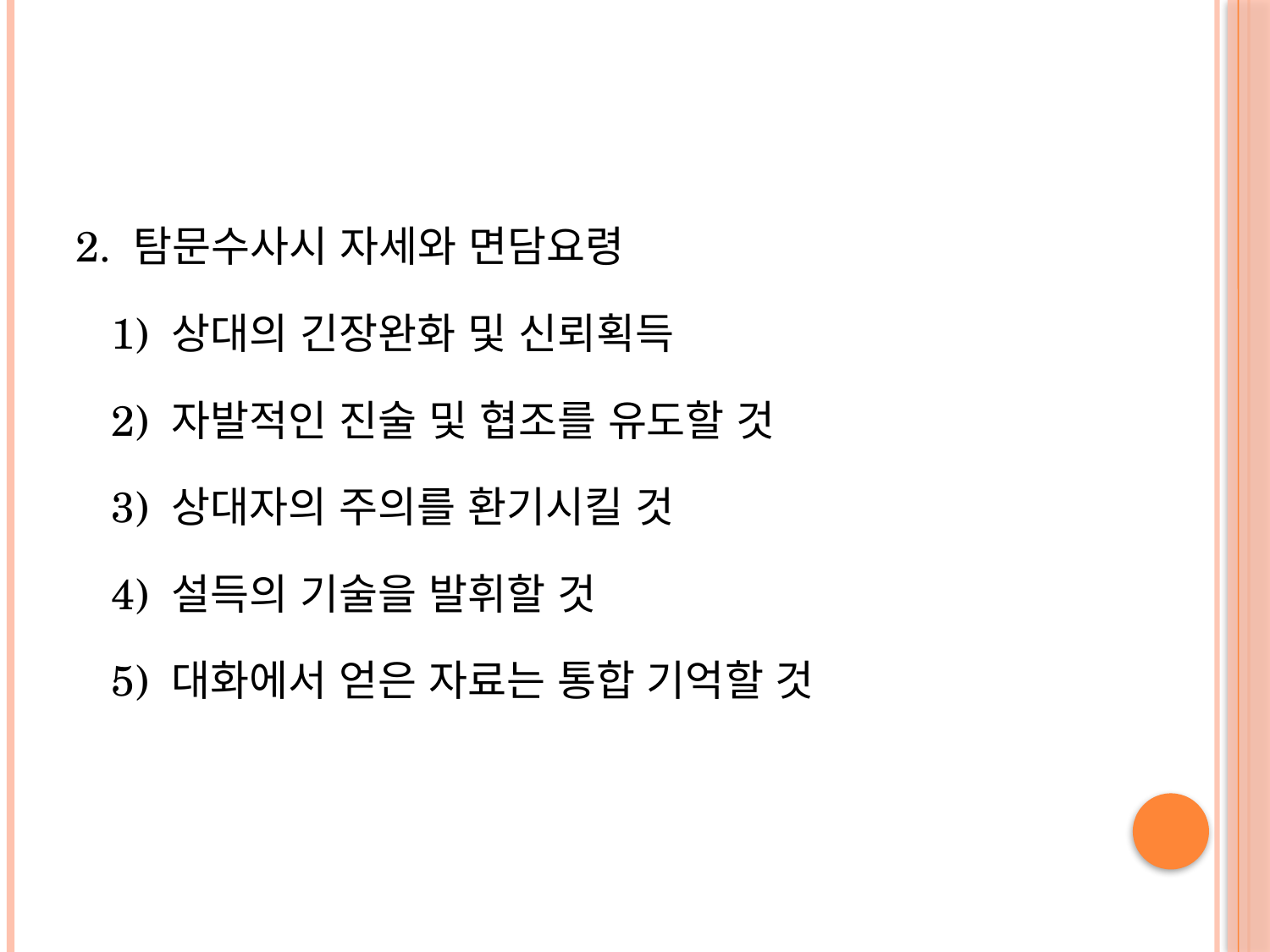

#
2. 탐문수사시 자세와 면담요령
   1) 상대의 긴장완화 및 신뢰획득
   2) 자발적인 진술 및 협조를 유도할 것
   3) 상대자의 주의를 환기시킬 것
   4) 설득의 기술을 발휘할 것
   5) 대화에서 얻은 자료는 통합 기억할 것